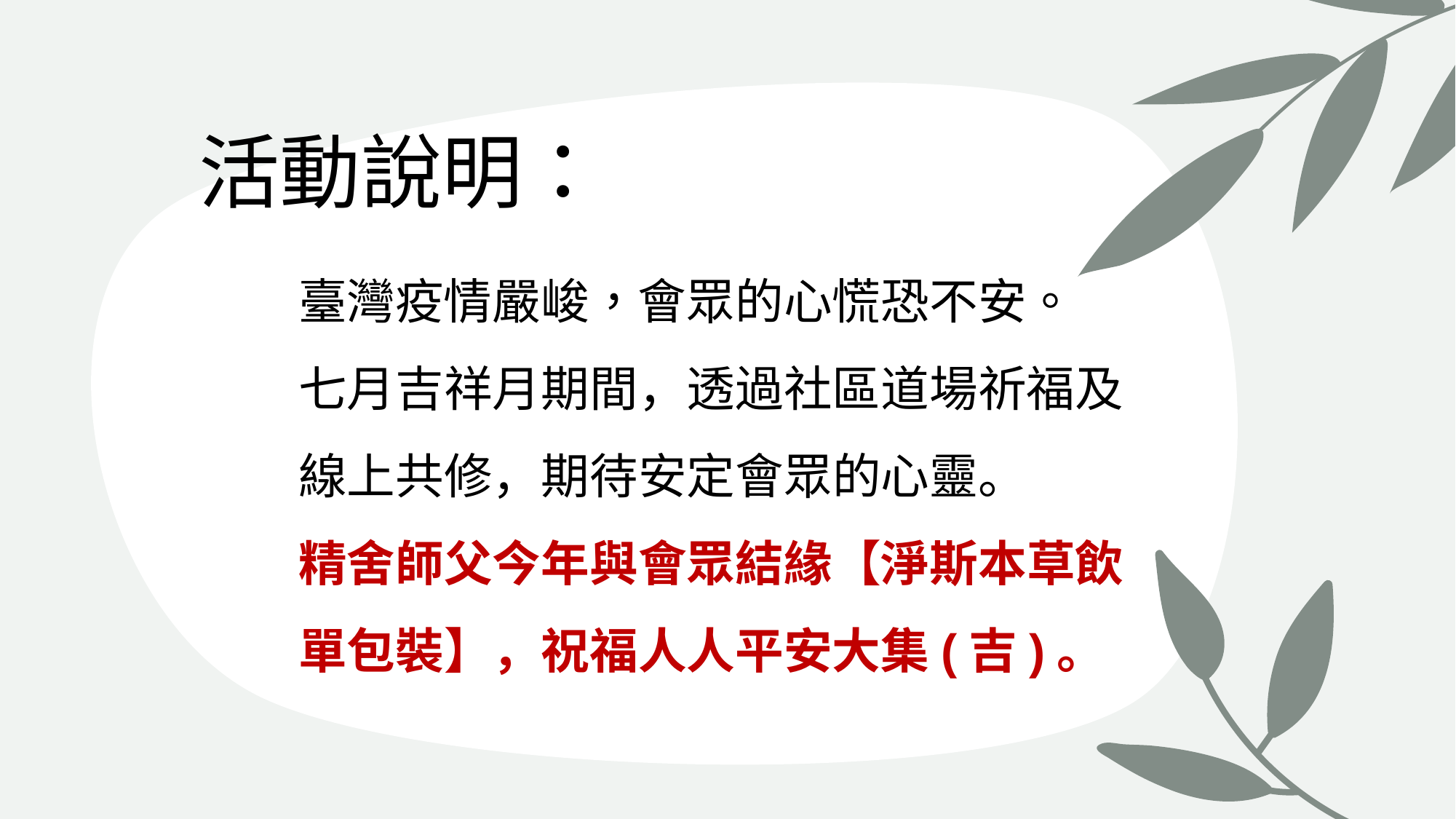

活動說明：
臺灣疫情嚴峻，會眾的心慌恐不安。
七月吉祥月期間，透過社區道場祈福及線上共修，期待安定會眾的心靈。
精舍師父今年與會眾結緣【淨斯本草飲單包裝】，祝福人人平安大集(吉)。